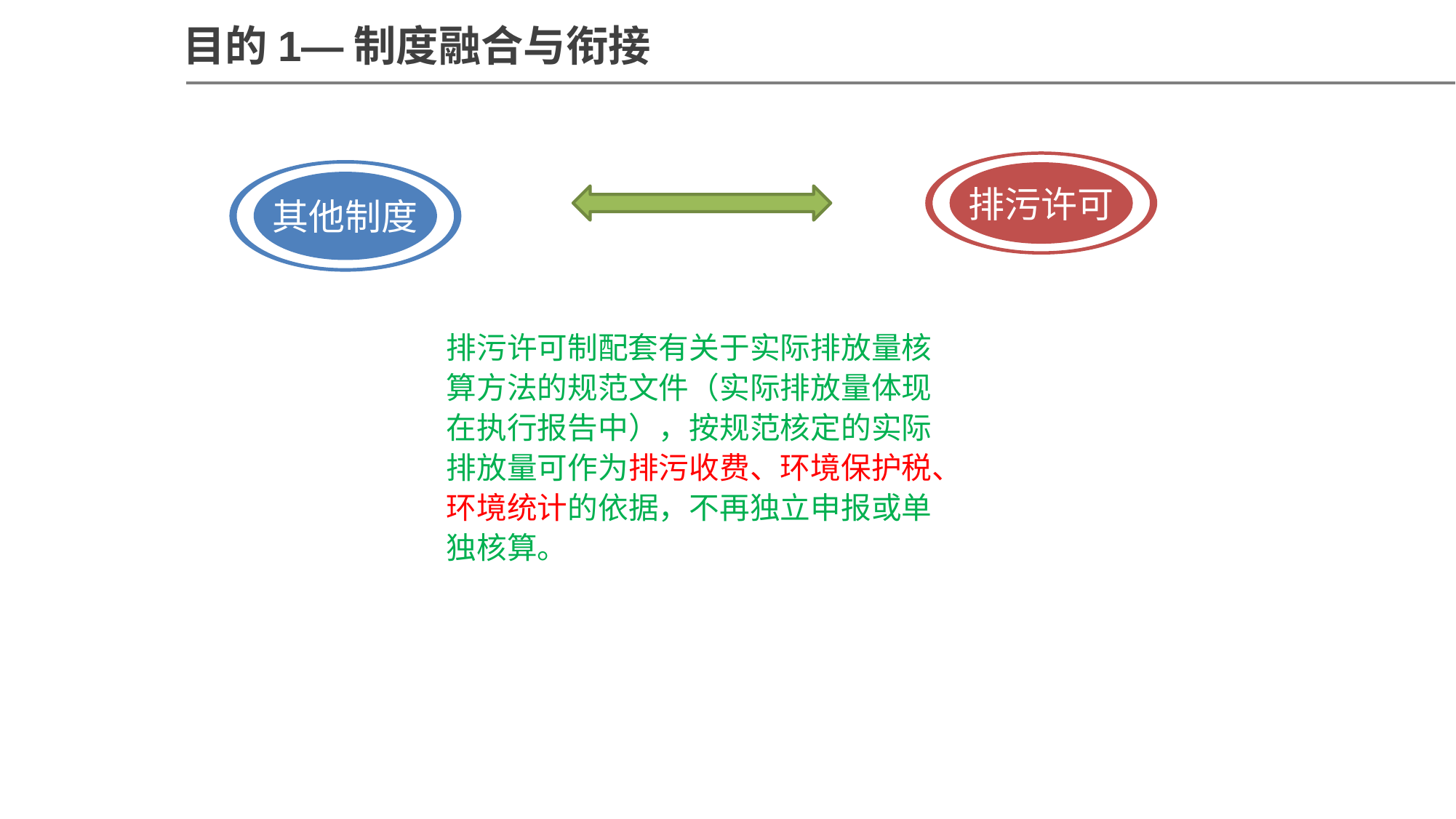

目的1—制度融合与衔接
排污许可
其他制度

排污许可制配套有关于实际排放量核算方法的规范文件（实际排放量体现在执行报告中），按规范核定的实际排放量可作为排污收费、环境保护税、环境统计的依据，不再独立申报或单独核算。